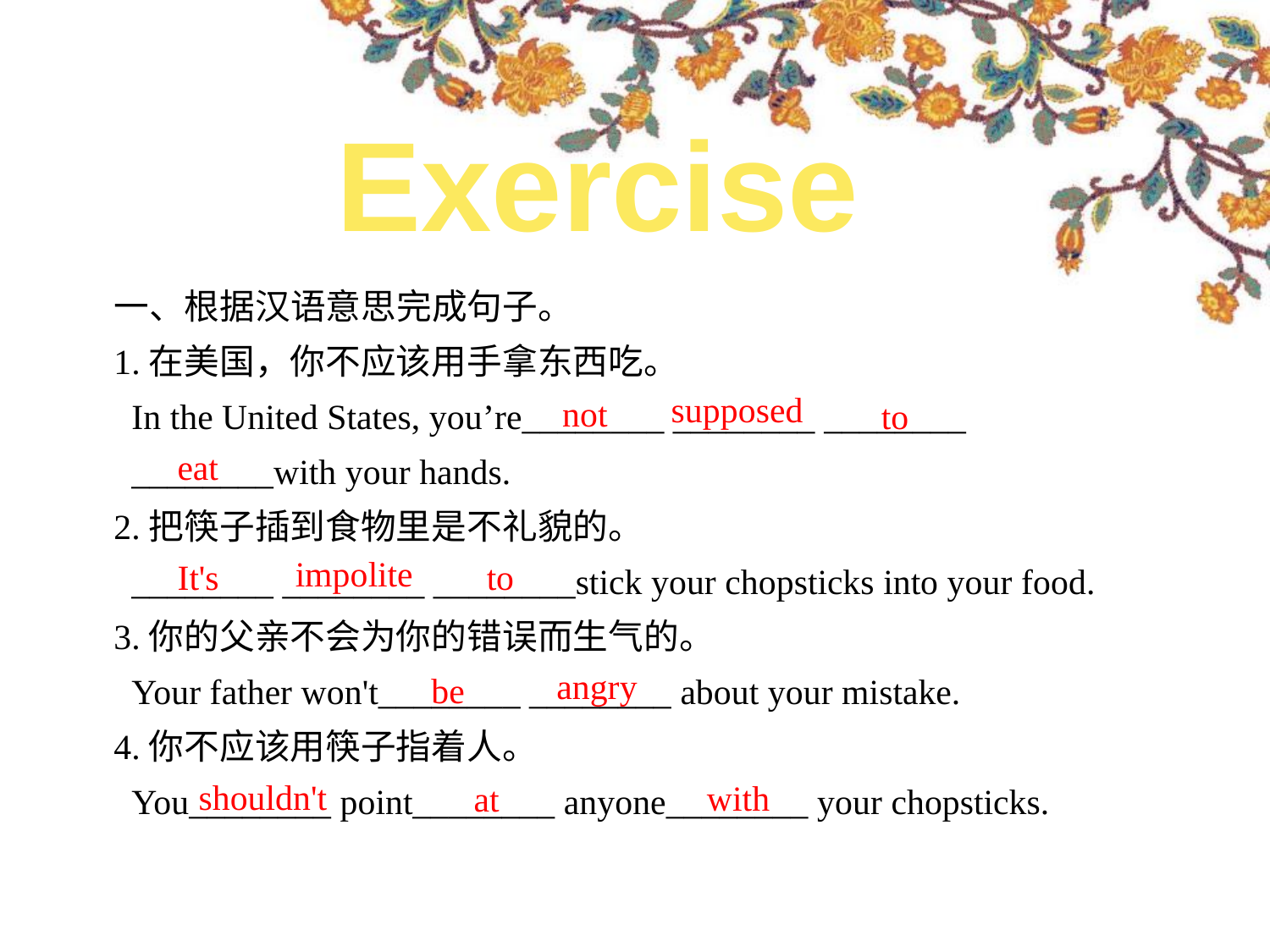

Exercise
一、根据汉语意思完成句子。
1.在美国，你不应该用手拿东西吃。
  In the United States, you’re________ ________ ________
  ________with your hands.
2.把筷子插到食物里是不礼貌的。
  ________ ________ ________stick your chopsticks into your food.
3.你的父亲不会为你的错误而生气的。
  Your father won't________ ________ about your mistake.
4.你不应该用筷子指着人。
  You________ point________ anyone________ your chopsticks.

supposed
not
to
eat
impolite
to
It's
angry
be
shouldn't
with
at